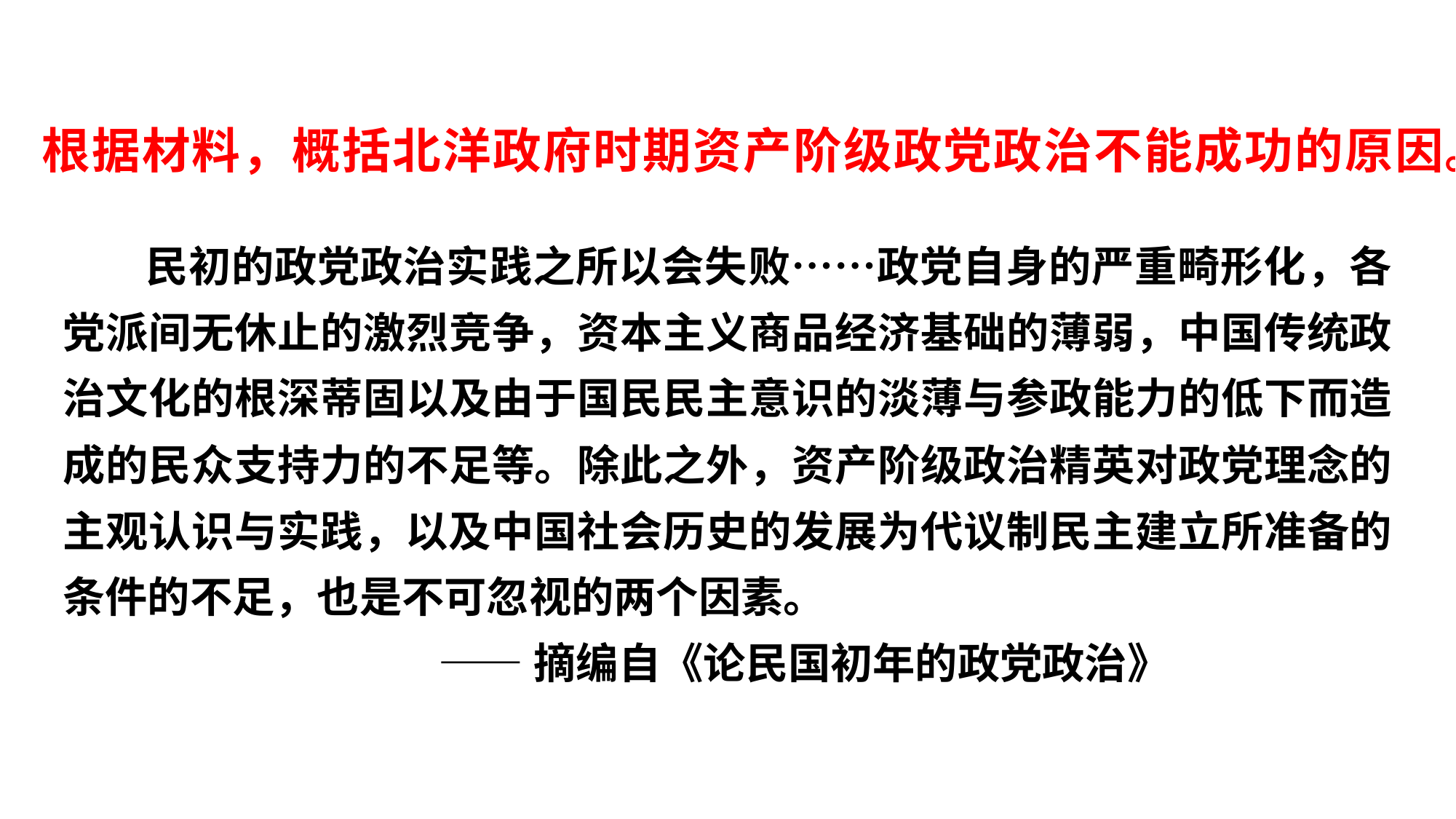

根据材料，概括北洋政府时期资产阶级政党政治不能成功的原因。
       民初的政党政治实践之所以会失败……政党自身的严重畸形化，各党派间无休止的激烈竞争，资本主义商品经济基础的薄弱，中国传统政治文化的根深蒂固以及由于国民民主意识的淡薄与参政能力的低下而造成的民众支持力的不足等。除此之外，资产阶级政治精英对政党理念的主观认识与实践，以及中国社会历史的发展为代议制民主建立所准备的条件的不足，也是不可忽视的两个因素。
                                       ——摘编自《论民国初年的政党政治》